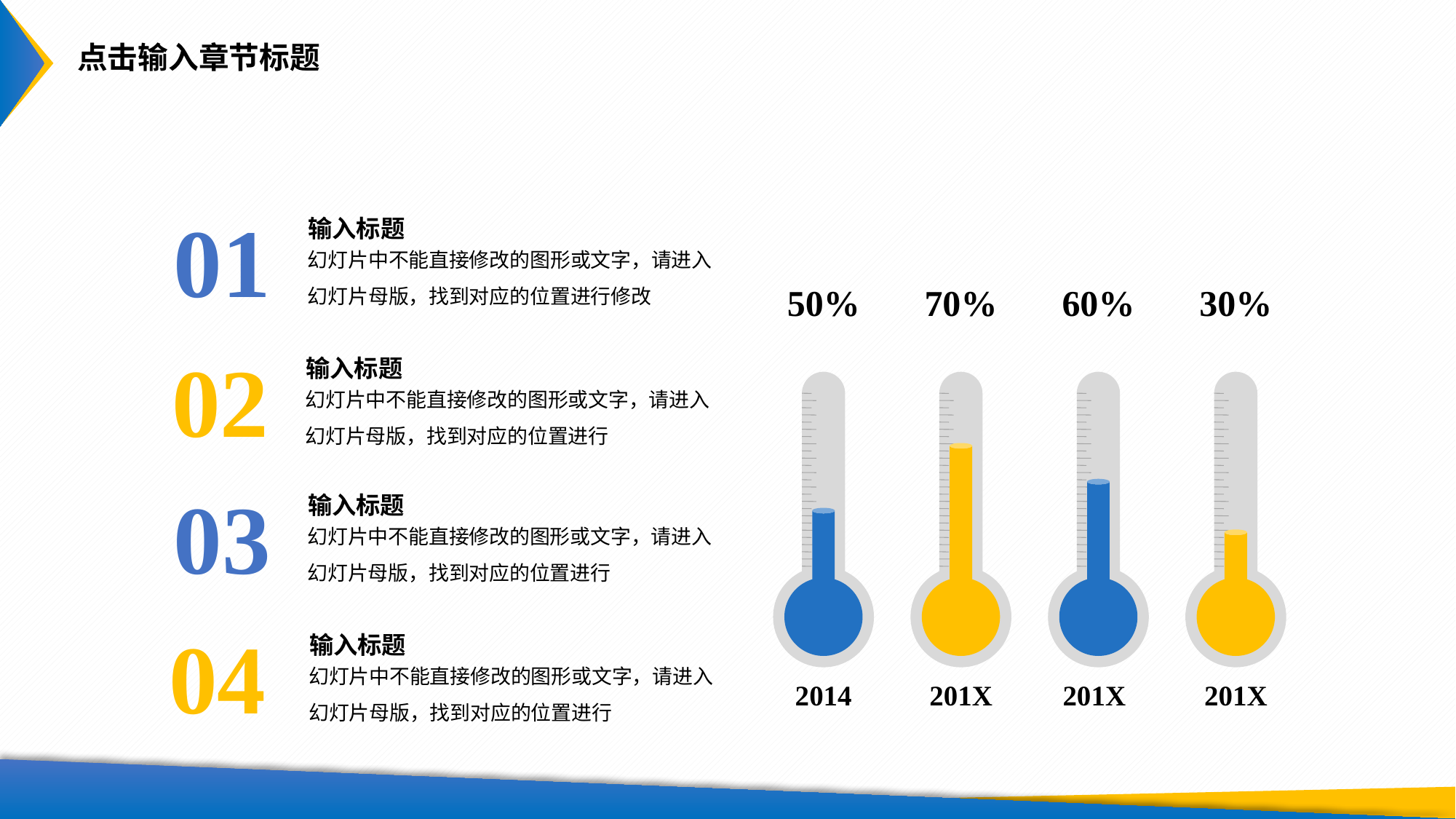

点击输入章节标题
01
输入标题
幻灯片中不能直接修改的图形或文字，请进入幻灯片母版，找到对应的位置进行修改
50%
70%
60%
30%
02
输入标题
幻灯片中不能直接修改的图形或文字，请进入幻灯片母版，找到对应的位置进行

03
输入标题
幻灯片中不能直接修改的图形或文字，请进入幻灯片母版，找到对应的位置进行
04
输入标题
幻灯片中不能直接修改的图形或文字，请进入幻灯片母版，找到对应的位置进行
2014
201X
201X
201X